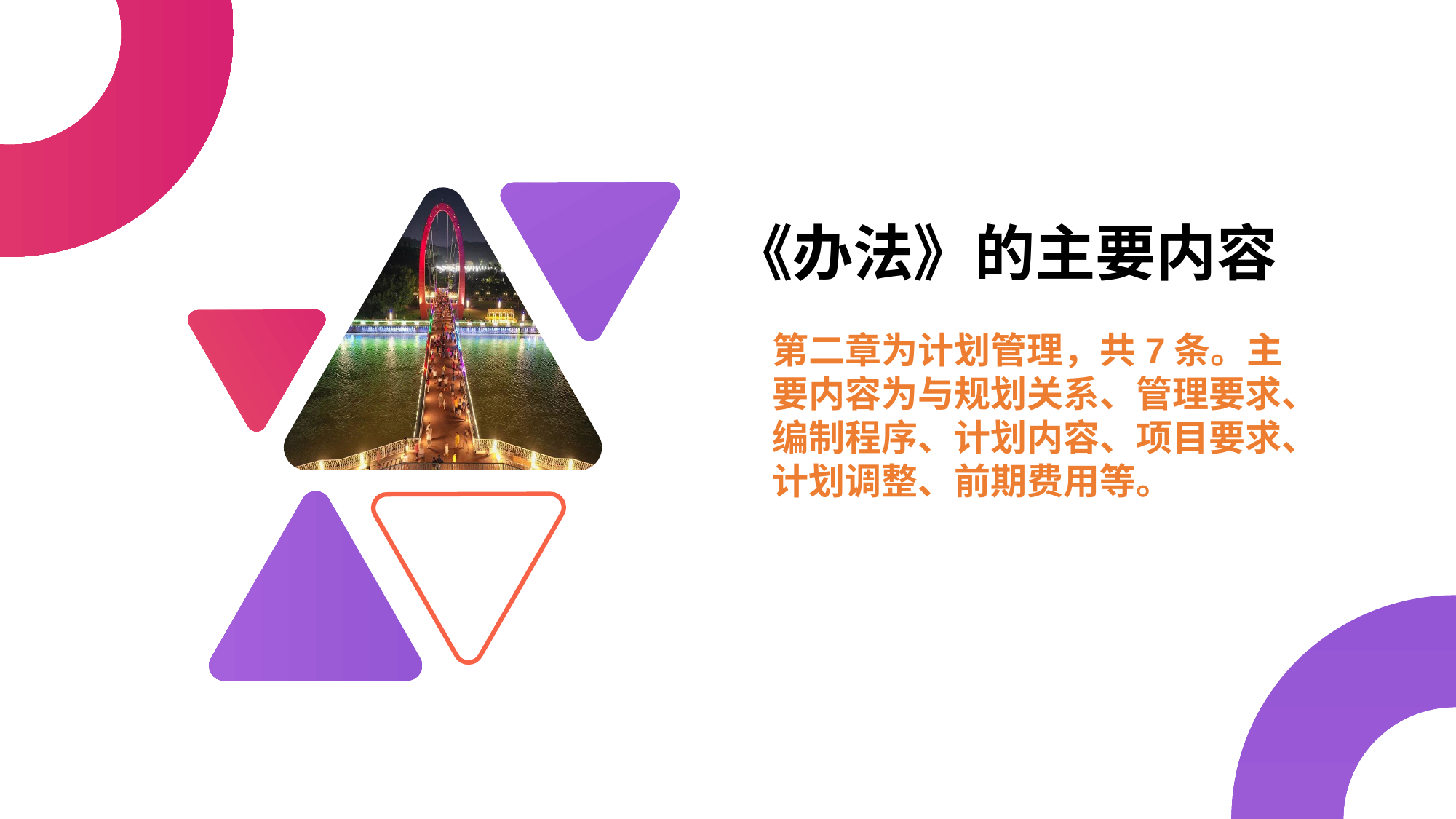

《办法》的主要内容

第二章为计划管理，共7条。主要内容为与规划关系、管理要求、编制程序、计划内容、项目要求、计划调整、前期费用等。